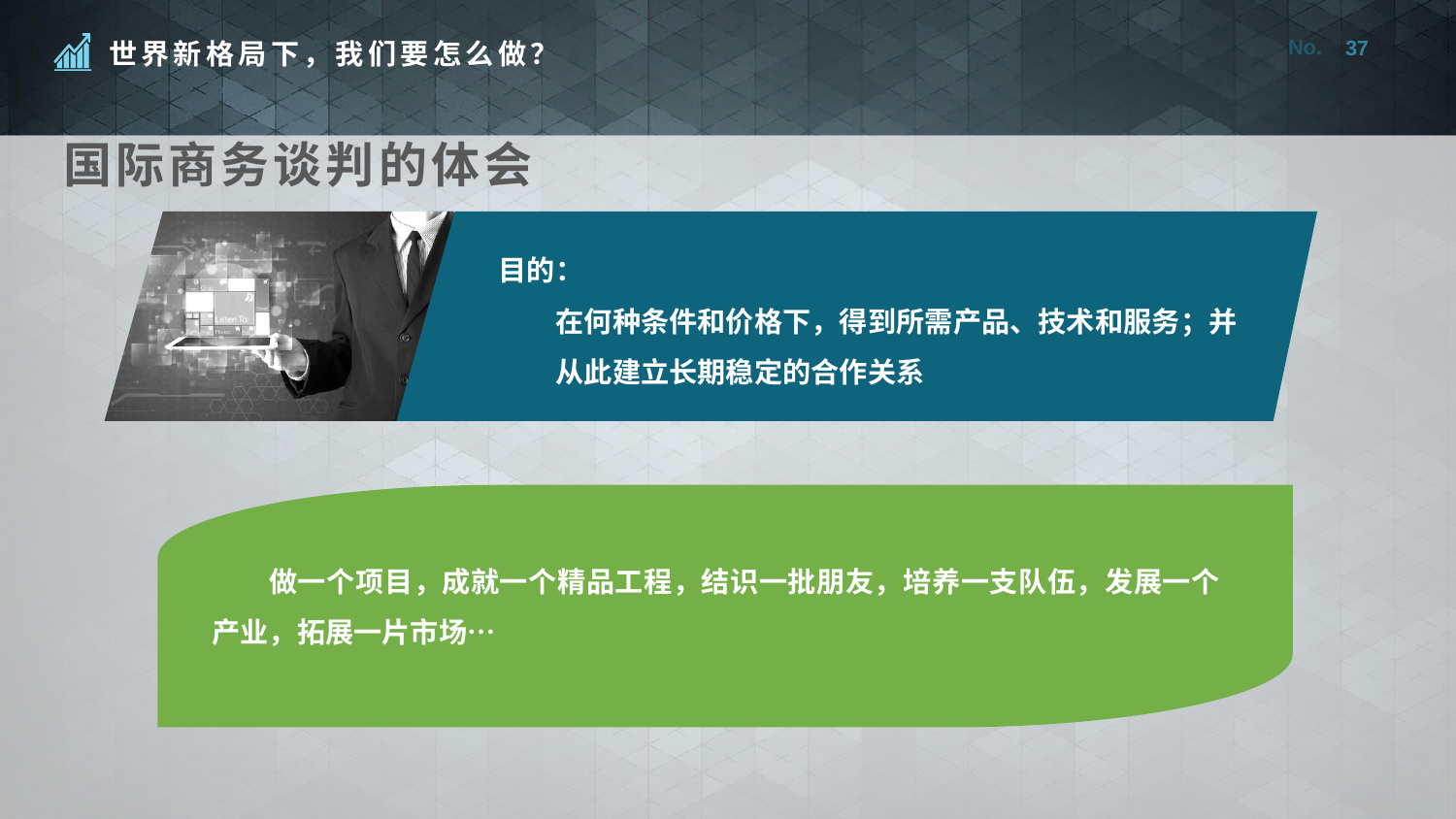

37
国际商务谈判的体会

目的：
在何种条件和价格下，得到所需产品、技术和服务；并从此建立长期稳定的合作关系

做一个项目，成就一个精品工程，结识一批朋友，培养一支队伍，发展一个产业，拓展一片市场…